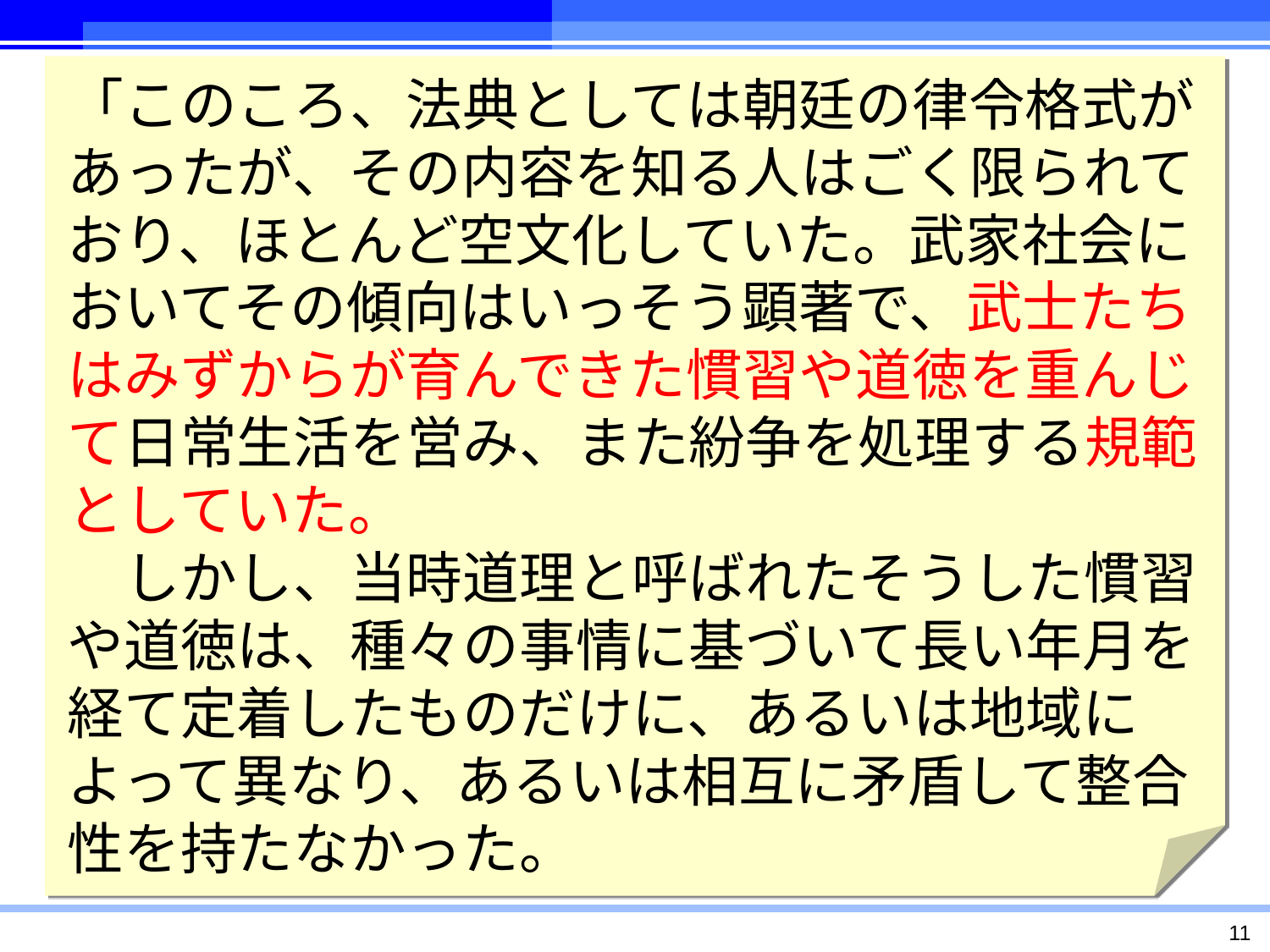

「このころ、法典としては朝廷の律令格式があったが、その内容を知る人はごく限られており、ほとんど空文化していた。武家社会においてその傾向はいっそう顕著で、武士たちはみずからが育んできた慣習や道徳を重んじて日常生活を営み、また紛争を処理する規範としていた。
　しかし、当時道理と呼ばれたそうした慣習や道徳は、種々の事情に基づいて長い年月を経て定着したものだけに、あるいは地域によって異なり、あるいは相互に矛盾して整合性を持たなかった。
11